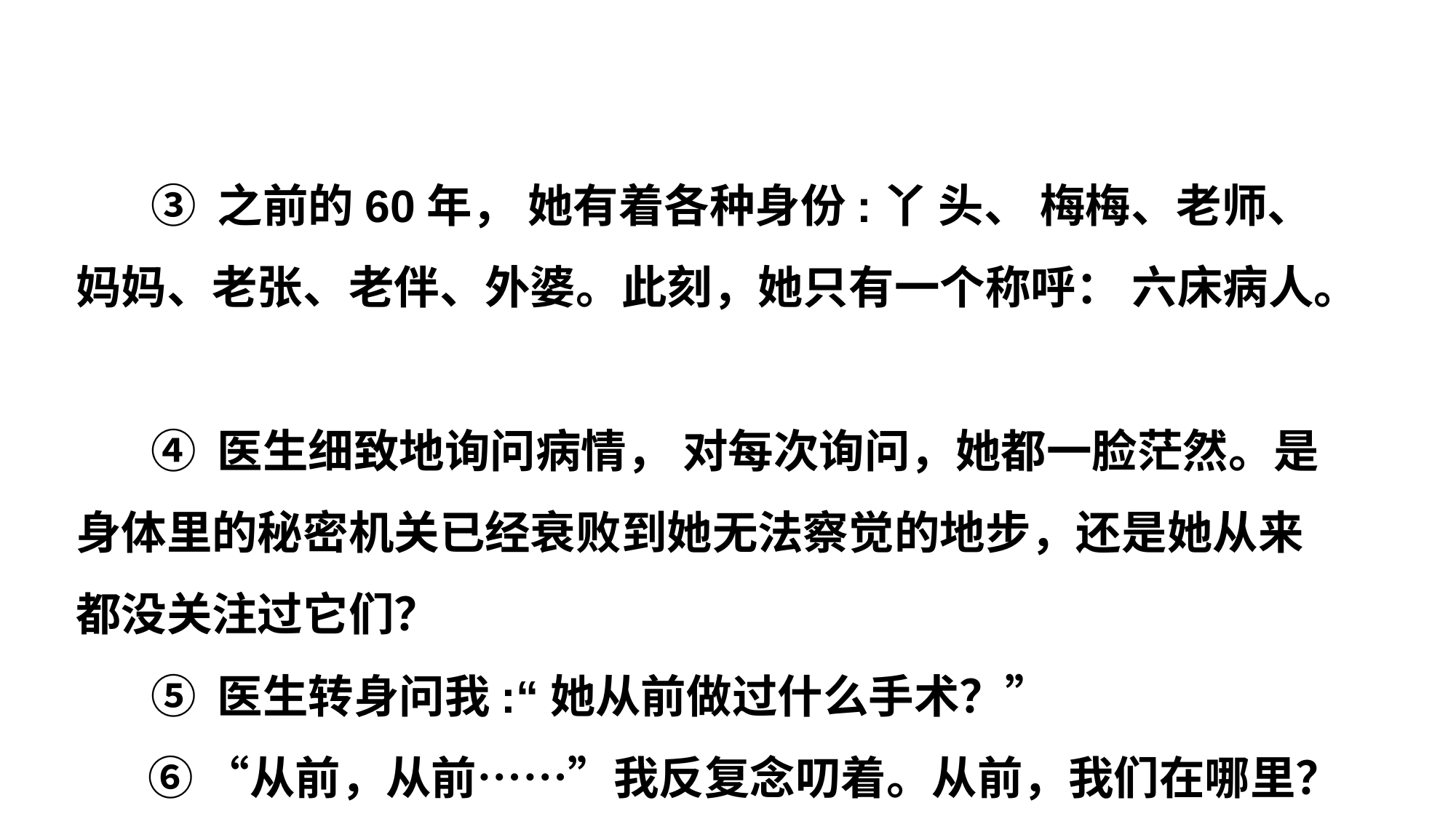

③ 之前的60年， 她有着各种身份:丫 头、 梅梅、老师、妈妈、老张、老伴、外婆。此刻，她只有一个称呼： 六床病人。
④ 医生细致地询问病情， 对每次询问，她都一脸茫然。是身体里的秘密机关已经衰败到她无法察觉的地步，还是她从来都没关注过它们？
⑤ 医生转身问我:“她从前做过什么手术？”
       ⑥ “从前，从前……”我反复念叨着。从前，我们在哪里？